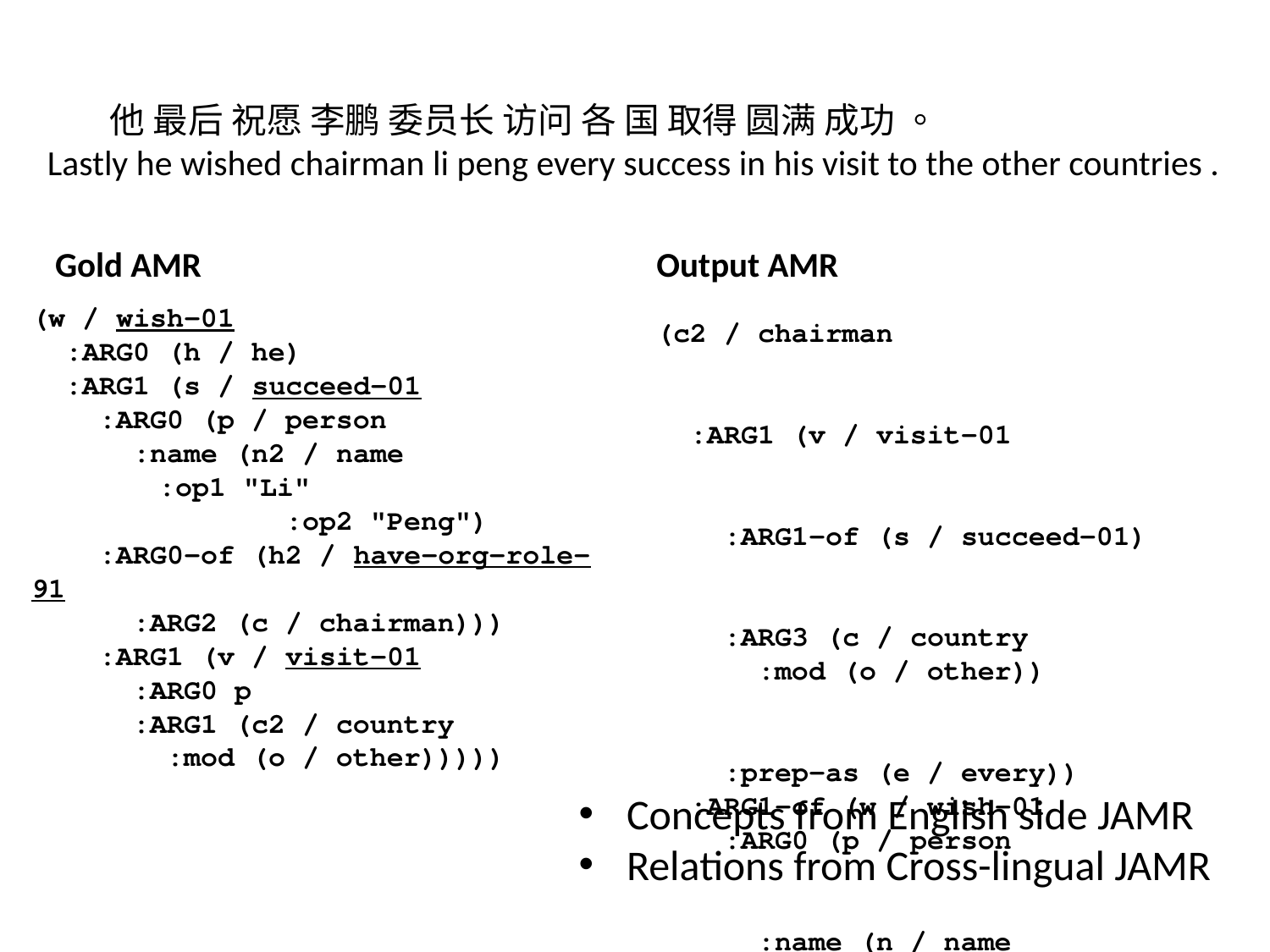

他 最后 祝愿 李鹏 委员长 访问 各 国 取得 圆满 成功 。
Lastly he wished chairman li peng every success in his visit to the other countries .
Gold AMR
Output AMR

(w / wish-01
  :ARG0 (h / he)
  :ARG1 (s / succeed-01
    :ARG0 (p / person
      :name (n2 / name  		:op1 "Li"
		:op2 "Peng")
    :ARG0-of (h2 / have-org-role-91
      :ARG2 (c / chairman)))
    :ARG1 (v / visit-01
      :ARG0 p
      :ARG1 (c2 / country
        :mod (o / other)))))
(c2 / chairman
  :ARG1 (v / visit-01
    :ARG1-of (s / succeed-01)
    :ARG3 (c / country
      :mod (o / other))
    :prep-as (e / every))
  :ARG1-of (w / wish-01
    :ARG0 (p / person
      :name (n / name
        :op "peng"
        :op "li"))))

Concepts from English side JAMR
Relations from Cross-lingual JAMR